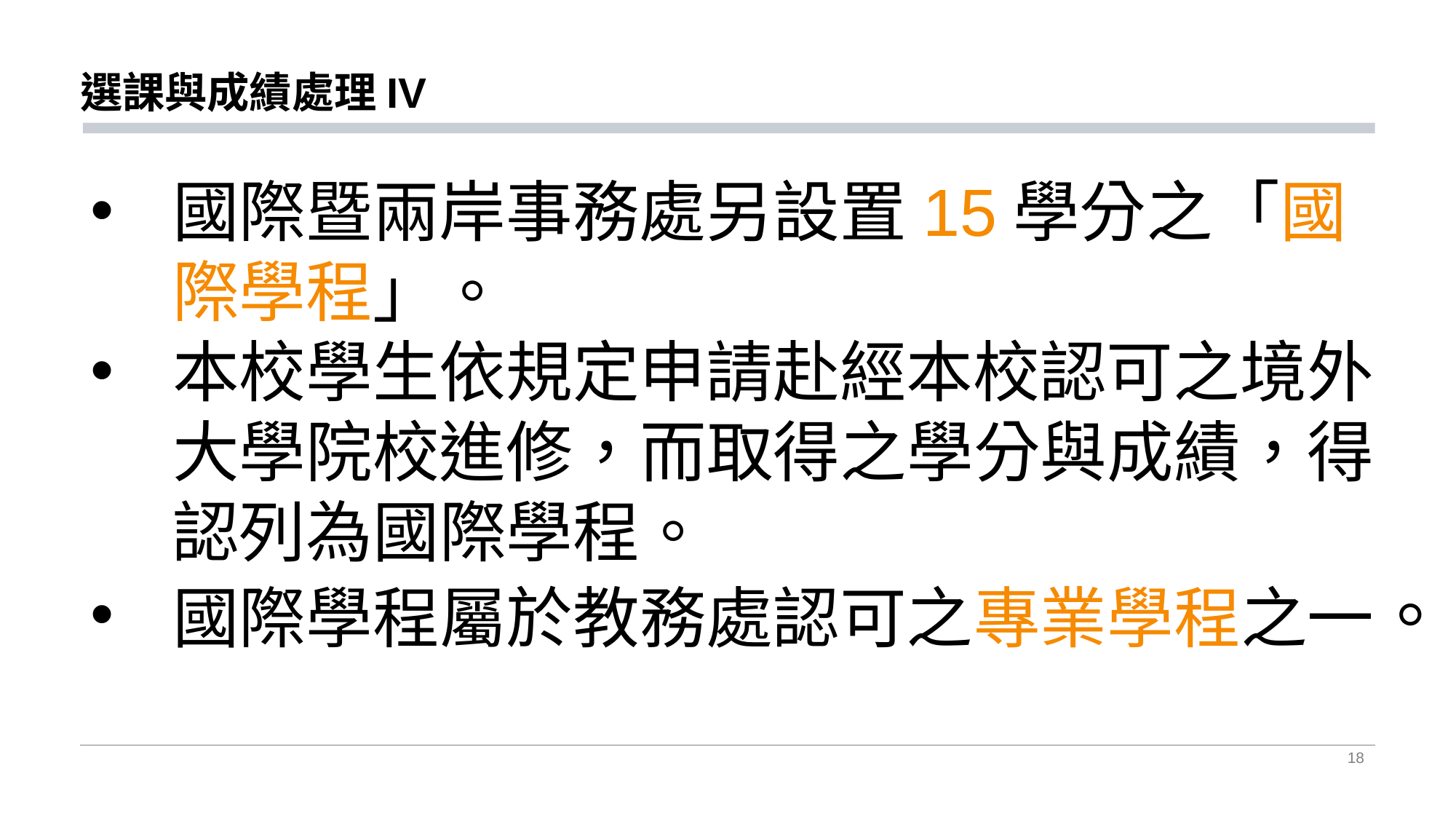

# 選課與成績處理IV
國際暨兩岸事務處另設置15學分之「國際學程」。
本校學生依規定申請赴經本校認可之境外大學院校進修，而取得之學分與成績，得認列為國際學程。
國際學程屬於教務處認可之專業學程之一。

18